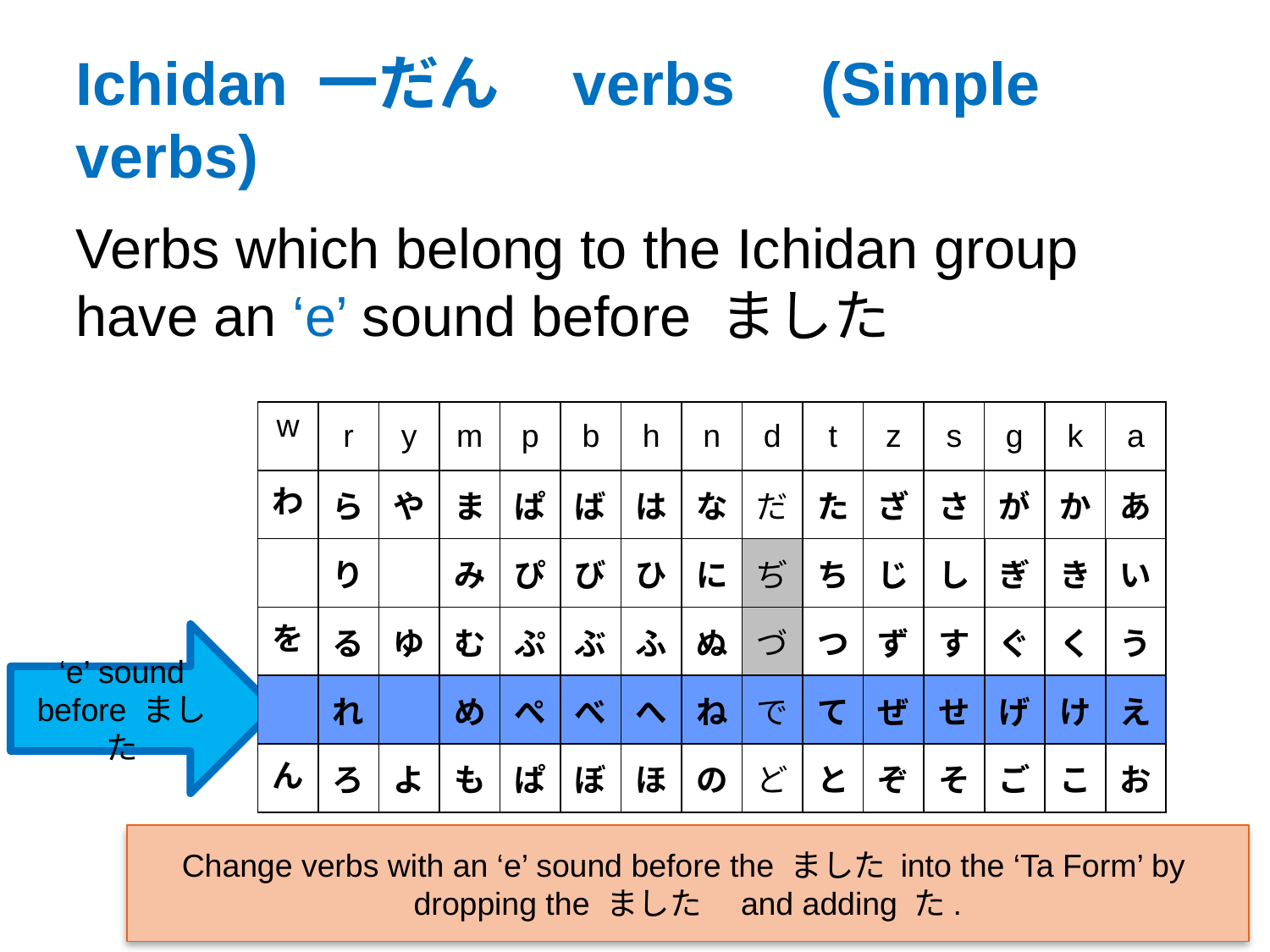

# Ichidan 一だん　verbs　(Simple verbs)
Verbs which belong to the Ichidan group have an ‘e’ sound before ました

| w | r | y | m | p | b | h | n | d | t | z | s | g | k | a |
| --- | --- | --- | --- | --- | --- | --- | --- | --- | --- | --- | --- | --- | --- | --- |
| わ | ら | や | ま | ぱ | ば | は | な | だ | た | ざ | さ | が | か | あ |
|  | り |  | み | ぴ | び | ひ | に | ぢ | ち | じ | し | ぎ | き | い |
| を | る | ゆ | む | ぷ | ぶ | ふ | ぬ | づ | つ | ず | す | ぐ | く | う |
|  | れ |  | め | ぺ | べ | へ | ね | で | て | ぜ | せ | げ | け | え |
| ん | ろ | よ | も | ぱ | ぼ | ほ | の | ど | と | ぞ | そ | ご | こ | お |
‘e’ sound before ました
Change verbs with an ‘e’ sound before the ました into the ‘Ta Form’ by
dropping the ました　and adding た.